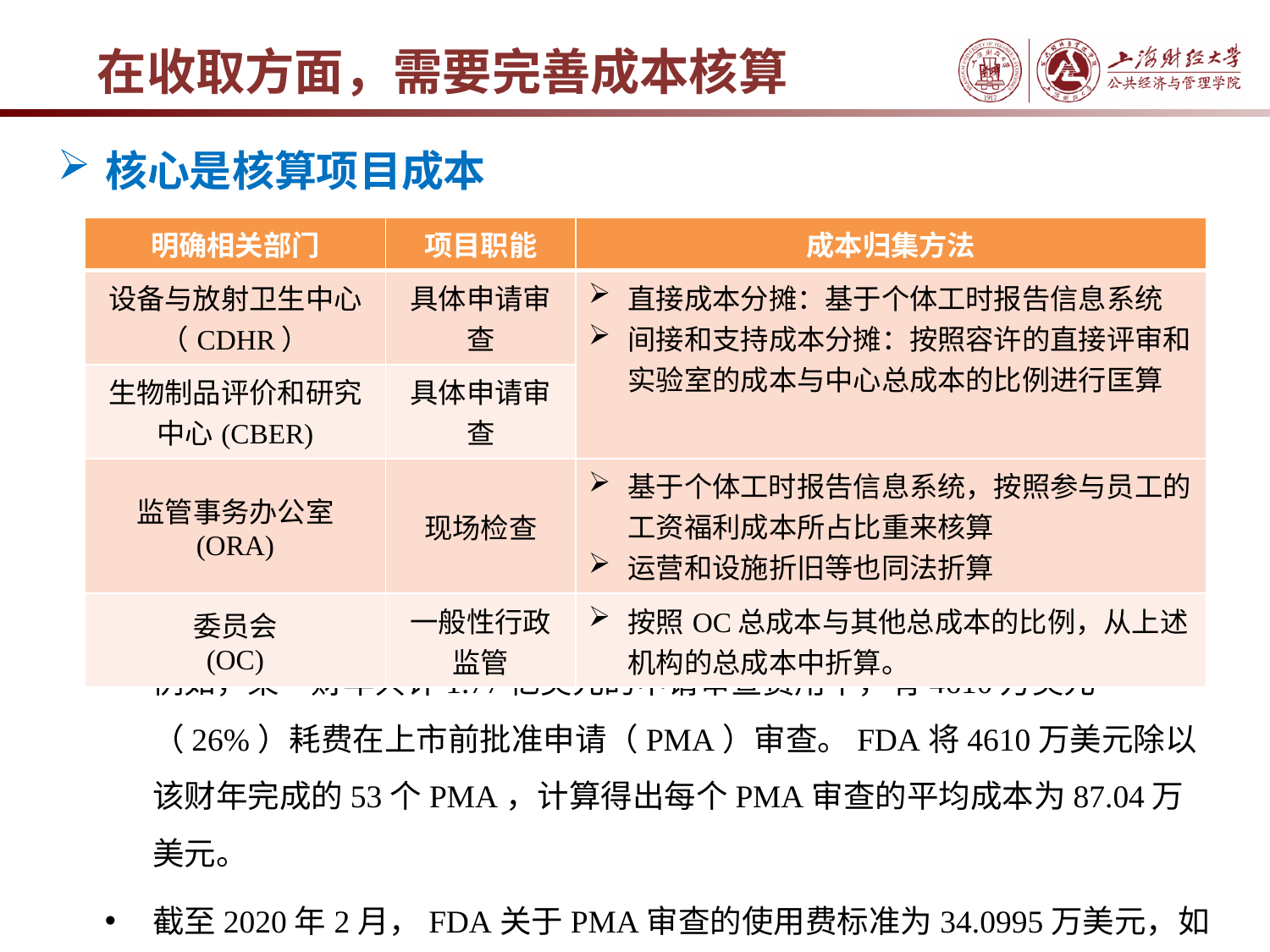

在收取方面，需要完善成本核算
核心是核算项目成本

例如，某一财年共计1.77亿美元的申请审查费用中，有4610万美元（26%）耗费在上市前批准申请（PMA）审查。FDA将4610万美元除以该财年完成的53个PMA，计算得出每个PMA审查的平均成本为87.04万美元。
截至2020年2月，FDA关于PMA审查的使用费标准为34.0995万美元，如果是中小企业，这一标准会降为8.5249万美元。
| 明确相关部门 | 项目职能 | 成本归集方法 |
| --- | --- | --- |
| 设备与放射卫生中心（CDHR） | 具体申请审查 | 直接成本分摊：基于个体工时报告信息系统 间接和支持成本分摊：按照容许的直接评审和实验室的成本与中心总成本的比例进行匡算 |
| 生物制品评价和研究中心(CBER) | 具体申请审查 |  |
| 监管事务办公室 (ORA) | 现场检查 | 基于个体工时报告信息系统，按照参与员工的工资福利成本所占比重来核算 运营和设施折旧等也同法折算 |
| 委员会 (OC) | 一般性行政监管 | 按照OC总成本与其他总成本的比例，从上述机构的总成本中折算。 |
11